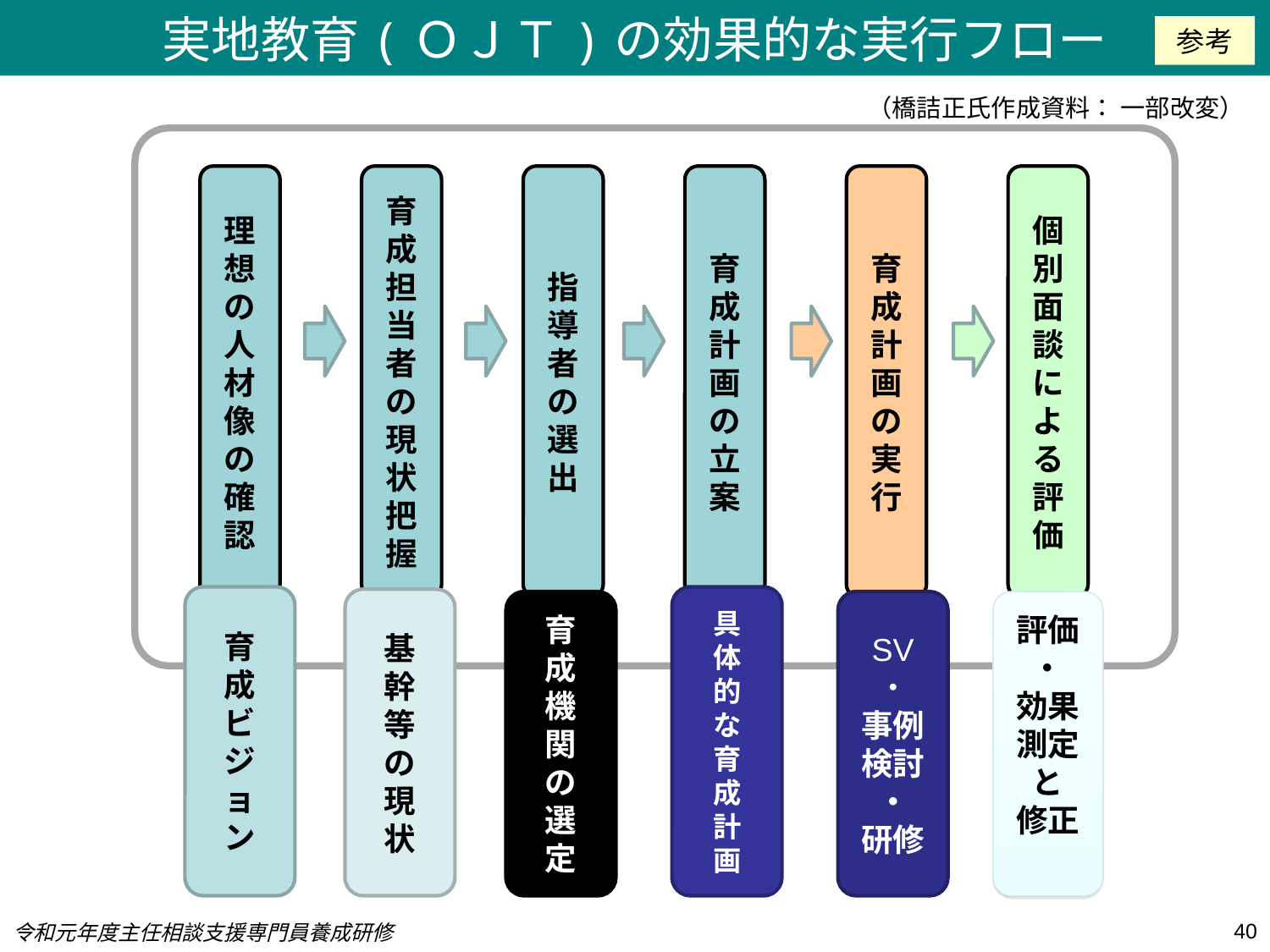

実地教育(ＯＪＴ)の効果的な実行フロー
参考
参考
（橋詰正氏作成資料： 一部改変）

理想の人材像の確認
育成担当者の現状把握
指導者の選出
育成計画の立案
育成計画の実行
個別面談による評価

育
成
ビ
ジ
ョ
ン
具
体
的
な
育
成
計
画
基
幹
等
の
現
状
育
成
機
関
の
選
定
SV
・
事例検討
・
研修
評価
・
効果測定と
修正

40
令和元年度主任相談支援専門員養成研修